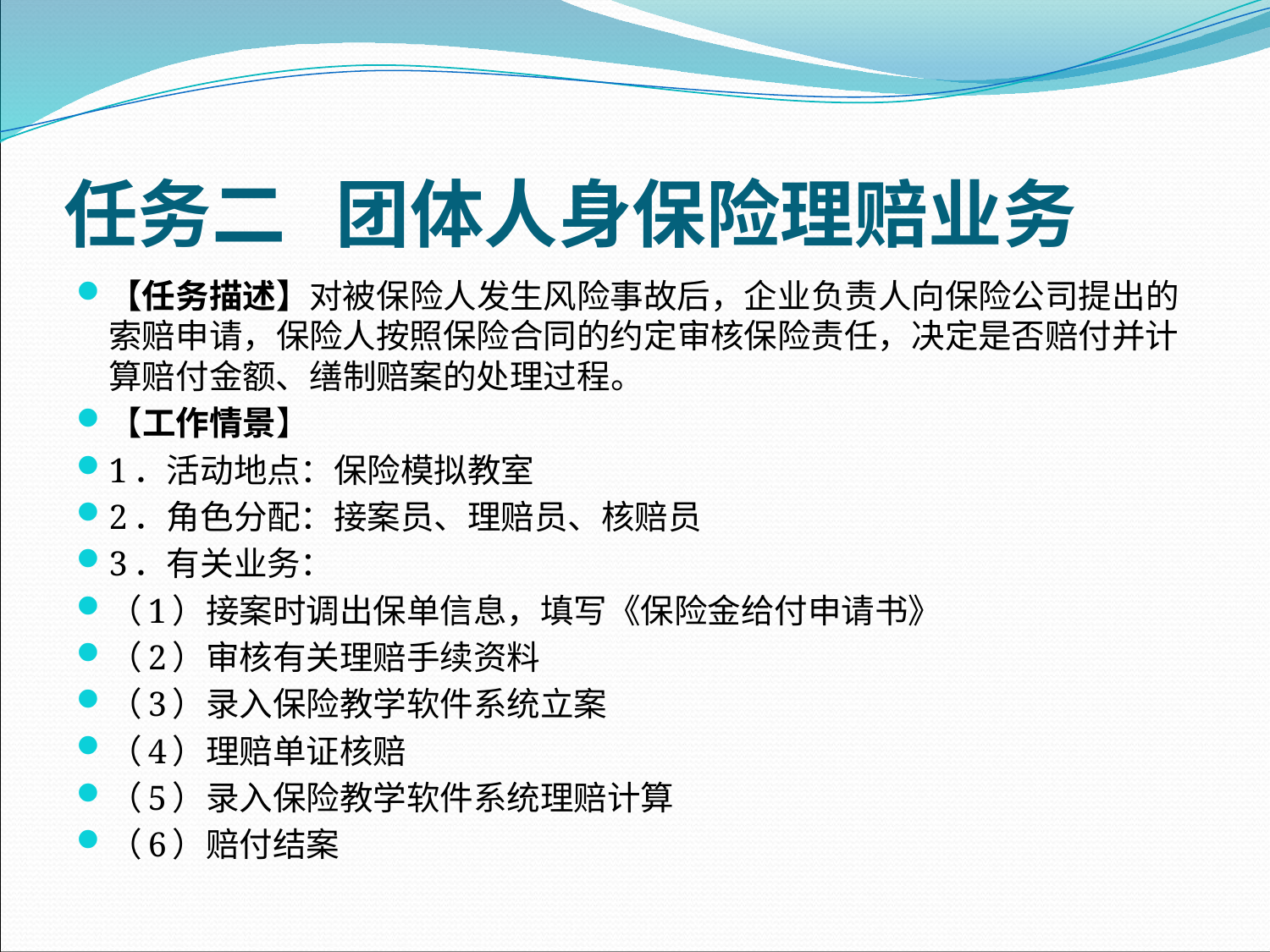

# 任务二   团体人身保险理赔业务
【任务描述】对被保险人发生风险事故后，企业负责人向保险公司提出的索赔申请，保险人按照保险合同的约定审核保险责任，决定是否赔付并计算赔付金额、缮制赔案的处理过程。
【工作情景】
1．活动地点：保险模拟教室
2．角色分配：接案员、理赔员、核赔员
3．有关业务：
（1）接案时调出保单信息，填写《保险金给付申请书》
（2）审核有关理赔手续资料
（3）录入保险教学软件系统立案
（4）理赔单证核赔
（5）录入保险教学软件系统理赔计算
（6）赔付结案